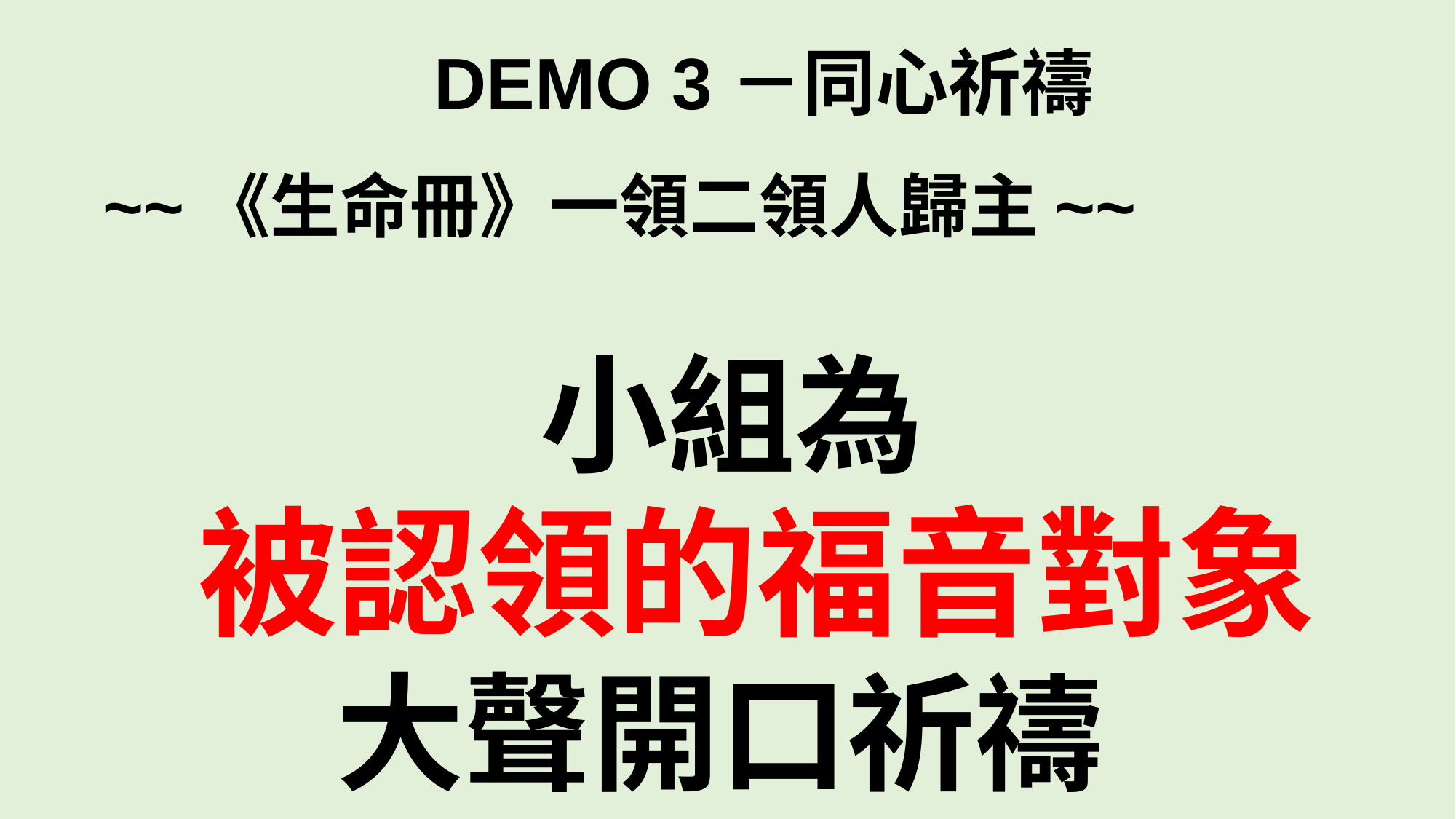

# DEMO 3－同心祈禱
~~《生命冊》一領二領人歸主~~

              小組為
  被認領的福音對象
       大聲開口祈禱